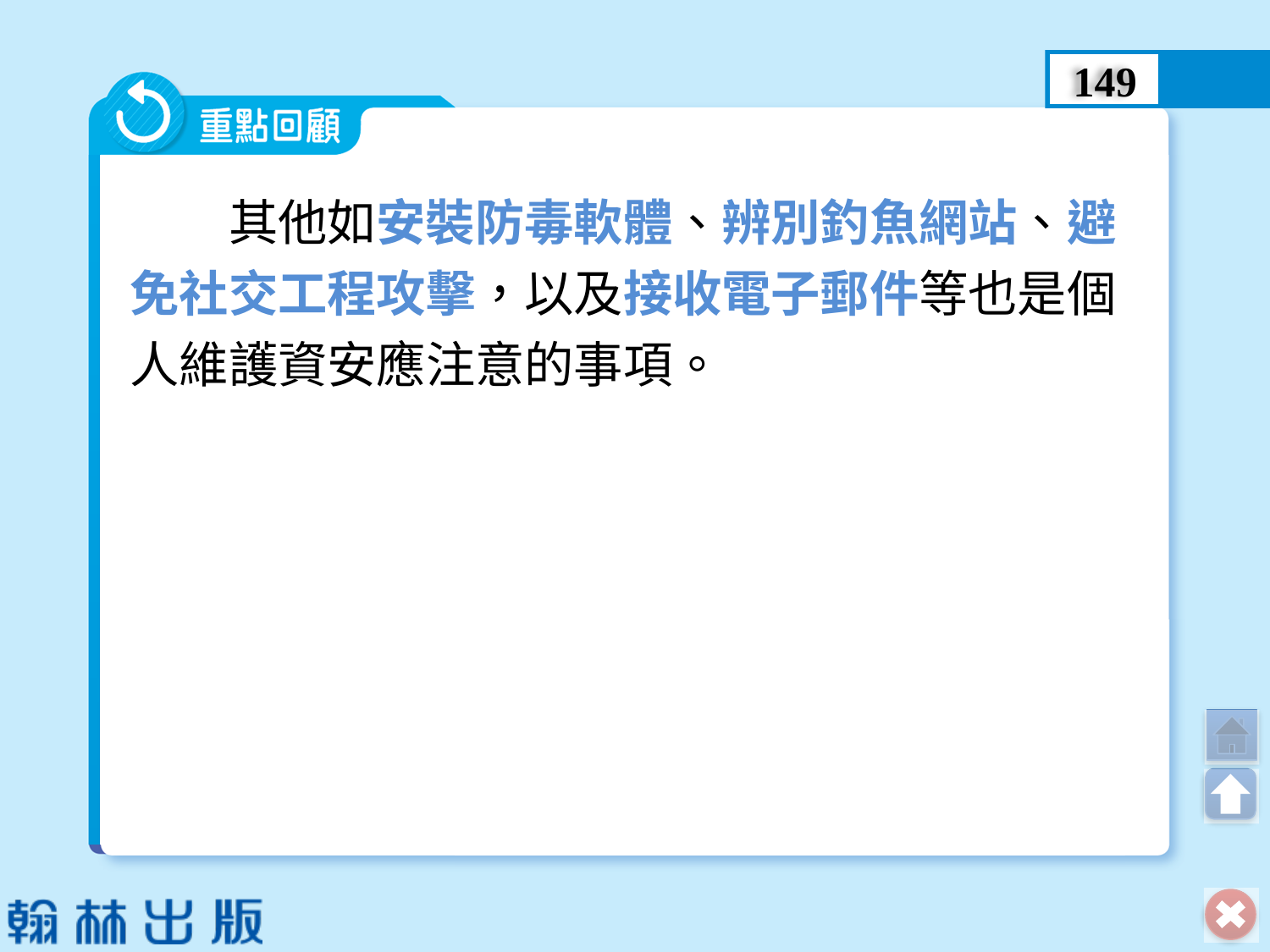

149
　　其他如安裝防毒軟體、辨別釣魚網站、避免社交工程攻擊，以及接收電子郵件等也是個人維護資安應注意的事項。